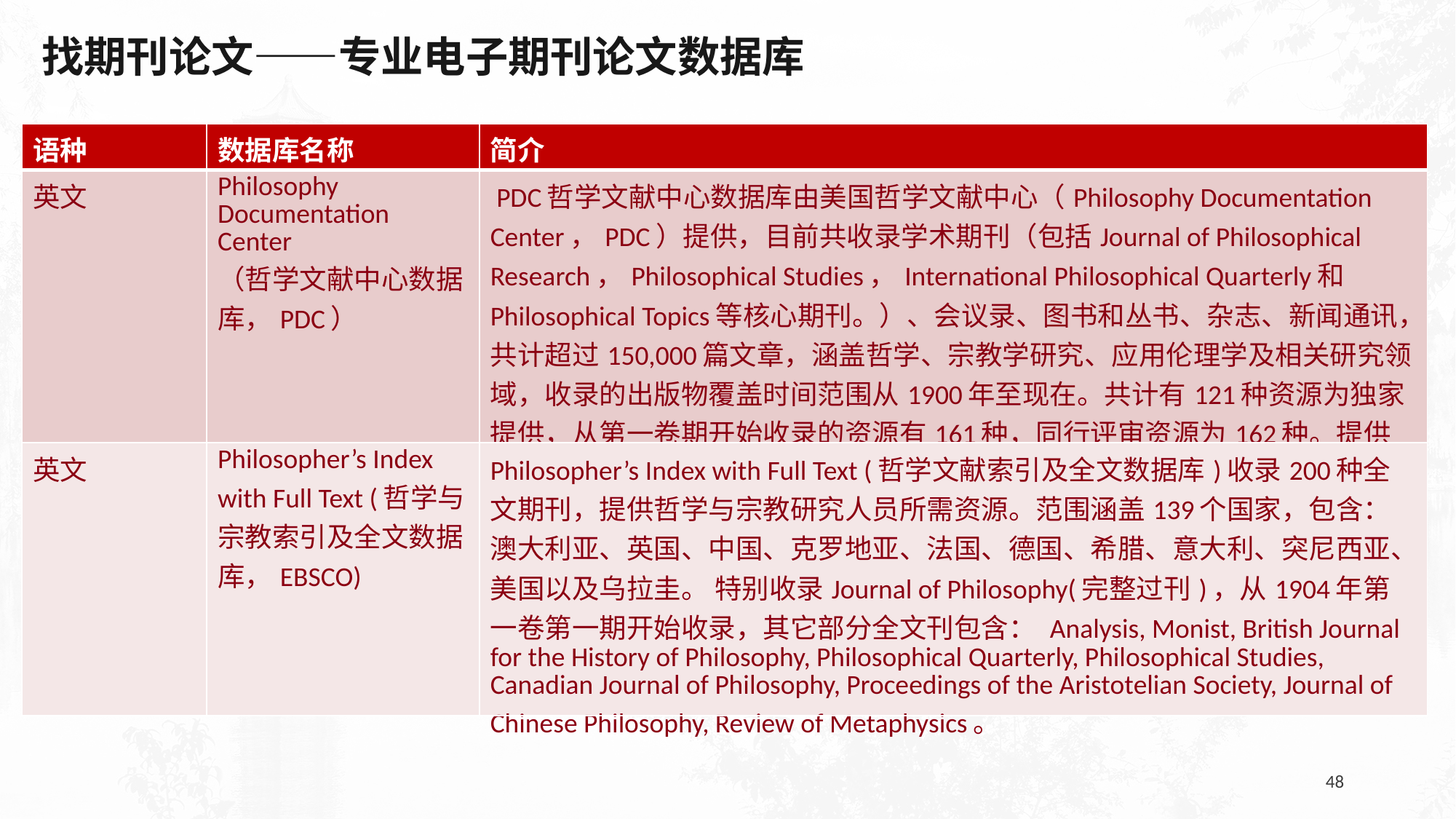

找期刊论文——专业电子期刊论文数据库

| 语种 | 数据库名称 | 简介 |
| --- | --- | --- |
| 英文 | Philosophy Documentation Center （哲学文献中心数据库，PDC） | PDC哲学文献中心数据库由美国哲学文献中心（Philosophy Documentation Center，PDC）提供，目前共收录学术期刊（包括Journal of Philosophical Research，Philosophical Studies，International Philosophical Quarterly和Philosophical Topics等核心期刊。）、会议录、图书和丛书、杂志、新闻通讯，共计超过150,000篇文章，涵盖哲学、宗教学研究、应用伦理学及相关研究领域，收录的出版物覆盖时间范围从1900年至现在。共计有121种资源为独家提供，从第一卷期开始收录的资源有161种，同行评审资源为162种。提供PDF或HTML两种阅读格式，支持全文检索。 |
| 英文 | Philosopher’s Index with Full Text (哲学与宗教索引及全文数据库，EBSCO) | Philosopher’s Index with Full Text (哲学文献索引及全文数据库)收录200种全文期刊，提供哲学与宗教研究人员所需资源。范围涵盖139个国家，包含：澳大利亚、英国、中国、克罗地亚、法国、德国、希腊、意大利、突尼西亚、美国以及乌拉圭。 特别收录Journal of Philosophy(完整过刊)，从1904年第一卷第一期开始收录，其它部分全文刊包含： Analysis, Monist, British Journal for the History of Philosophy, Philosophical Quarterly, Philosophical Studies, Canadian Journal of Philosophy, Proceedings of the Aristotelian Society, Journal of Chinese Philosophy, Review of Metaphysics。 |
48